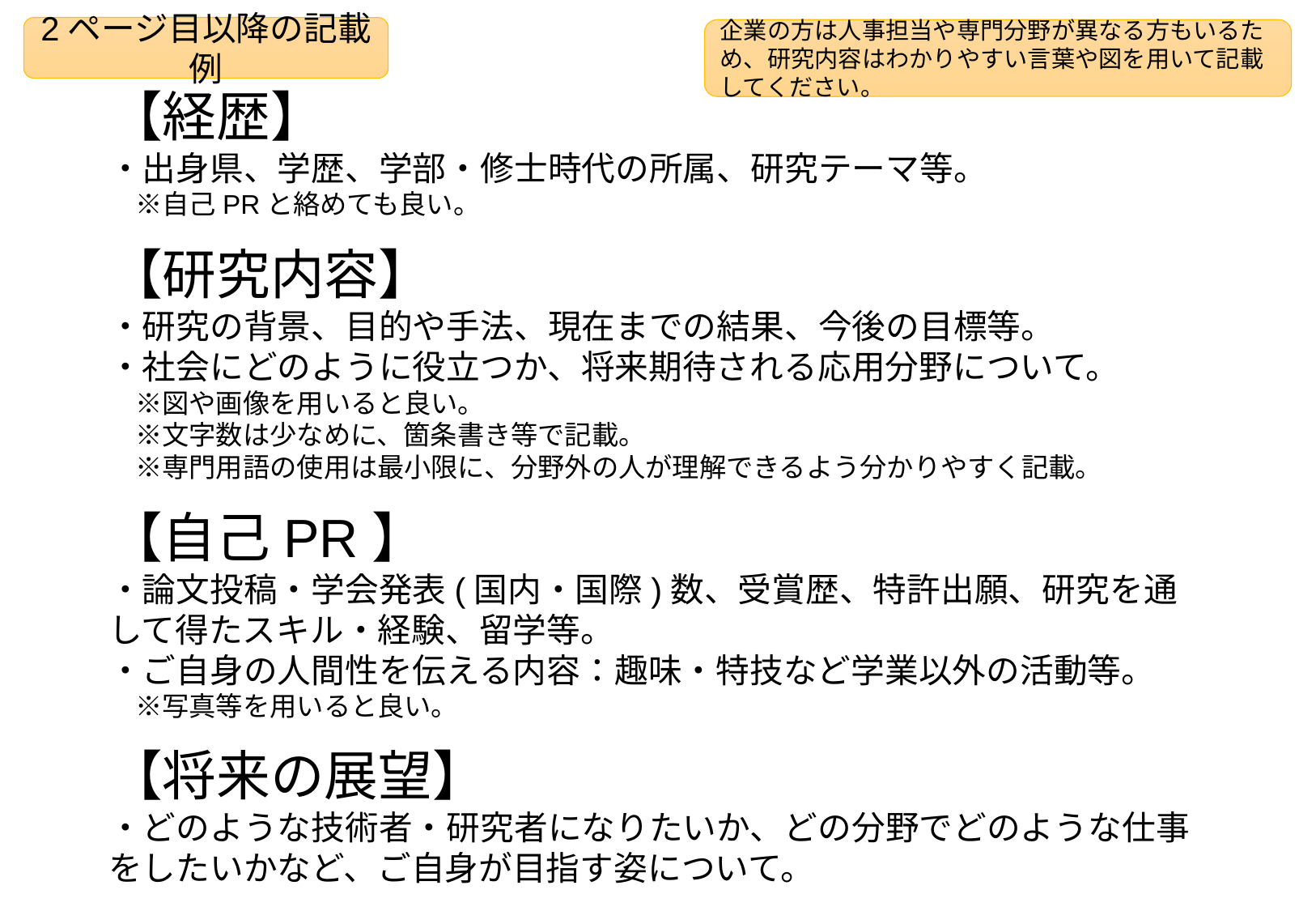

2ページ目以降の記載例
企業の方は人事担当や専門分野が異なる方もいるため、研究内容はわかりやすい言葉や図を用いて記載してください。
【経歴】
・出身県、学歴、学部・修士時代の所属、研究テーマ等。
　※自己PRと絡めても良い。

【研究内容】
・研究の背景、目的や手法、現在までの結果、今後の目標等。
・社会にどのように役立つか、将来期待される応用分野について。
　※図や画像を用いると良い。
　※文字数は少なめに、箇条書き等で記載。
　※専門用語の使用は最小限に、分野外の人が理解できるよう分かりやすく記載。

【自己PR】
・論文投稿・学会発表(国内・国際)数、受賞歴、特許出願、研究を通して得たスキル・経験、留学等。
・ご自身の人間性を伝える内容：趣味・特技など学業以外の活動等。
　※写真等を用いると良い。

【将来の展望】
・どのような技術者・研究者になりたいか、どの分野でどのような仕事をしたいかなど、ご自身が目指す姿について。